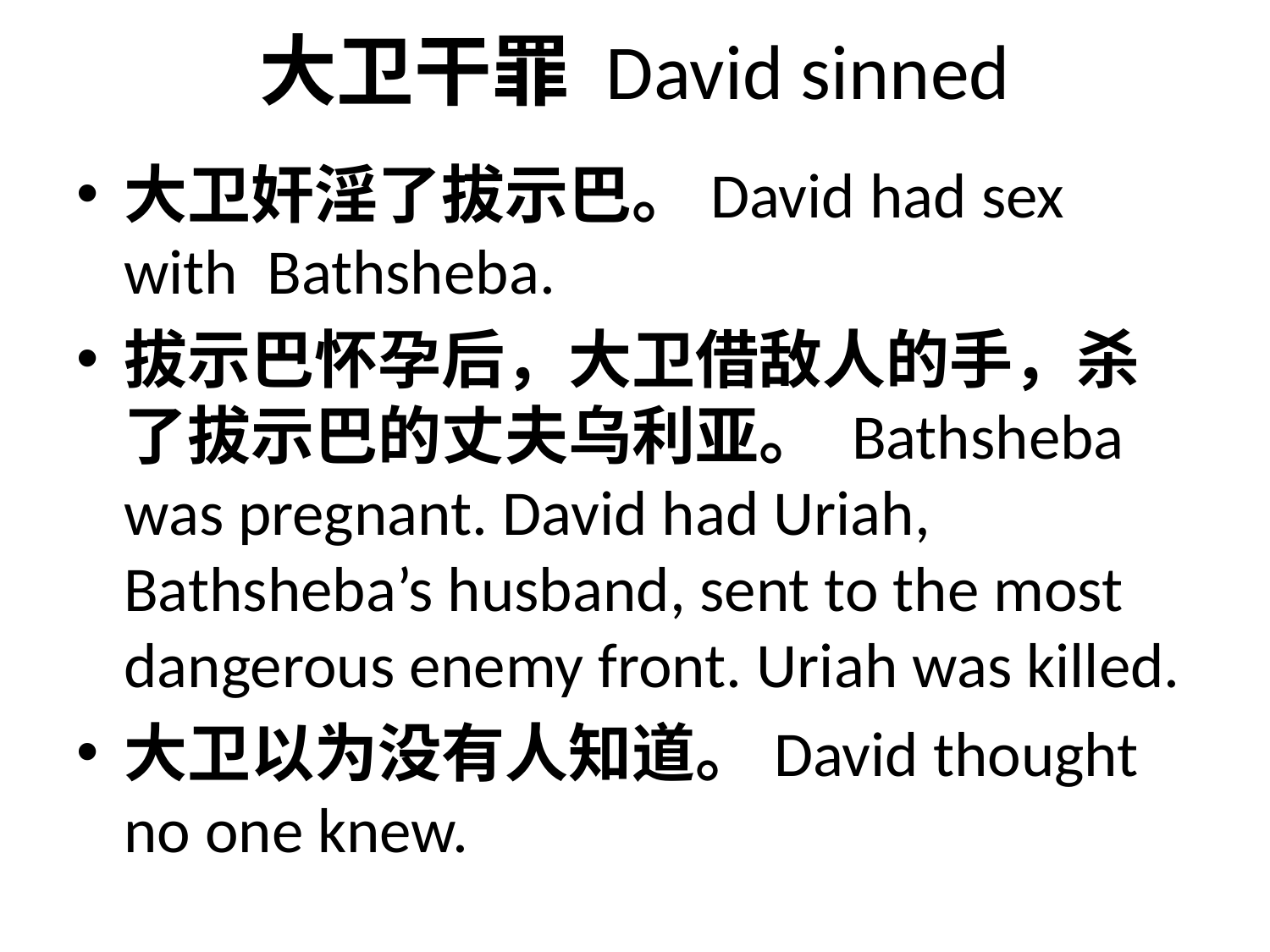

# 大卫干罪 David sinned
大卫奸淫了拔示巴。David had sex with  Bathsheba.
拔示巴怀孕后，大卫借敌人的手，杀了拔示巴的丈夫乌利亚。 Bathsheba was pregnant. David had Uriah, Bathsheba’s husband, sent to the most dangerous enemy front. Uriah was killed.
大卫以为没有人知道。David thought no one knew.